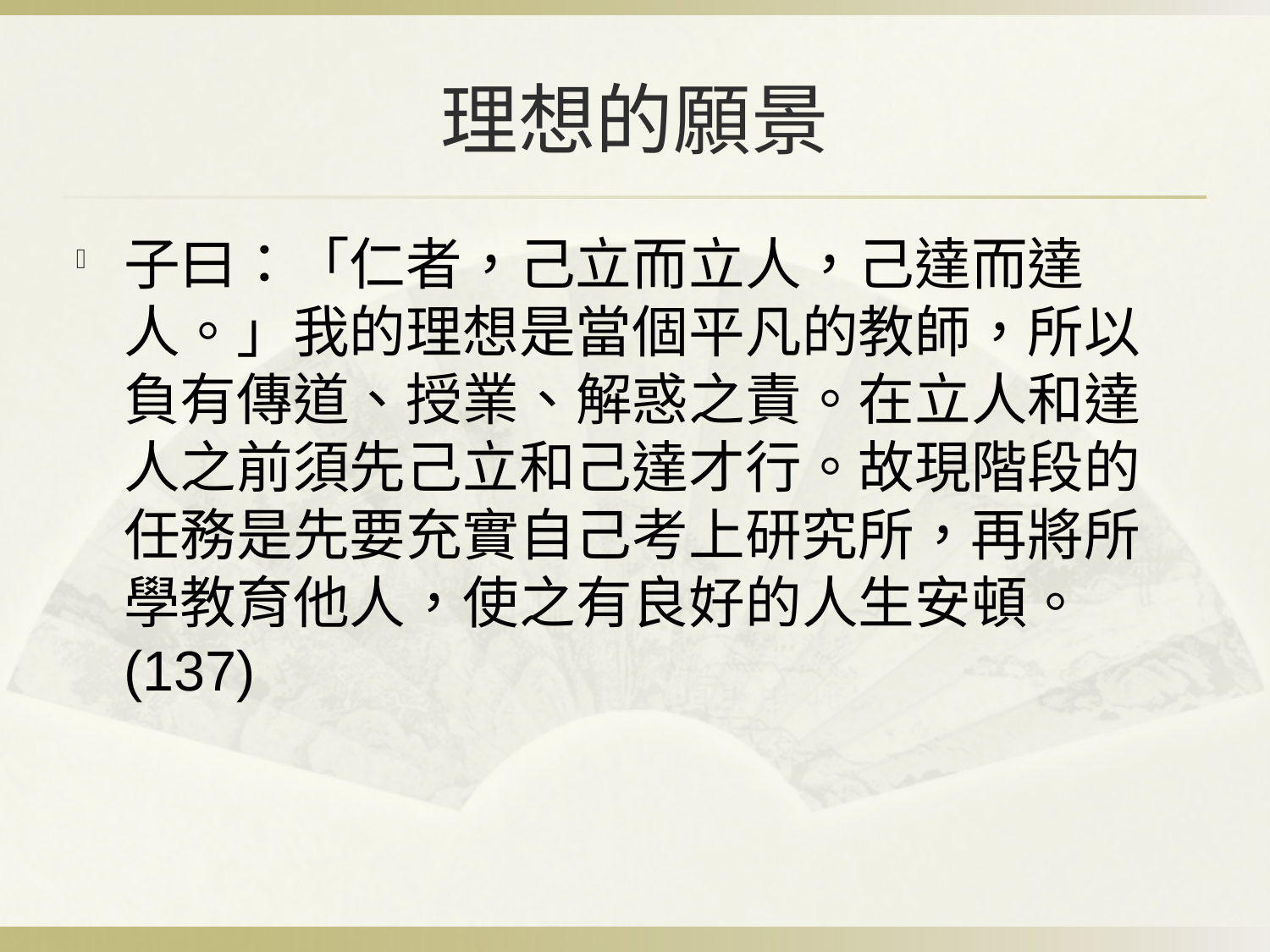

# 理想的願景
子曰：「仁者，己立而立人，己達而達人。」我的理想是當個平凡的教師，所以負有傳道、授業、解惑之責。在立人和達人之前須先己立和己達才行。故現階段的任務是先要充實自己考上研究所，再將所學教育他人，使之有良好的人生安頓。(137)